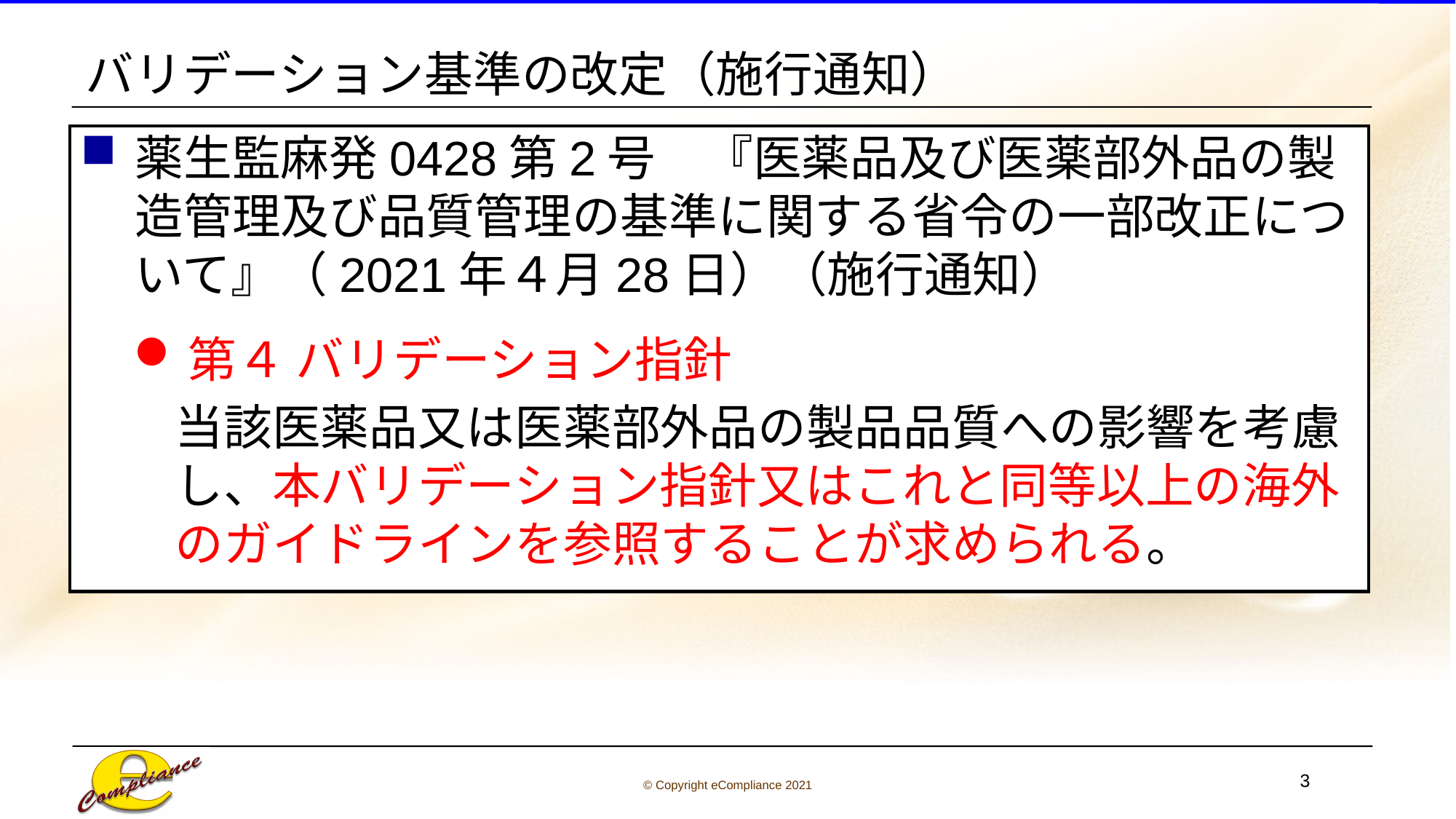

# バリデーション基準の改定（施行通知）
薬生監麻発0428第2号　『医薬品及び医薬部外品の製造管理及び品質管理の基準に関する省令の一部改正について』（2021年４月28日）（施行通知）

第４ バリデーション指針
当該医薬品又は医薬部外品の製品品質への影響を考慮し、本バリデーション指針又はこれと同等以上の海外のガイドラインを参照することが求められる。